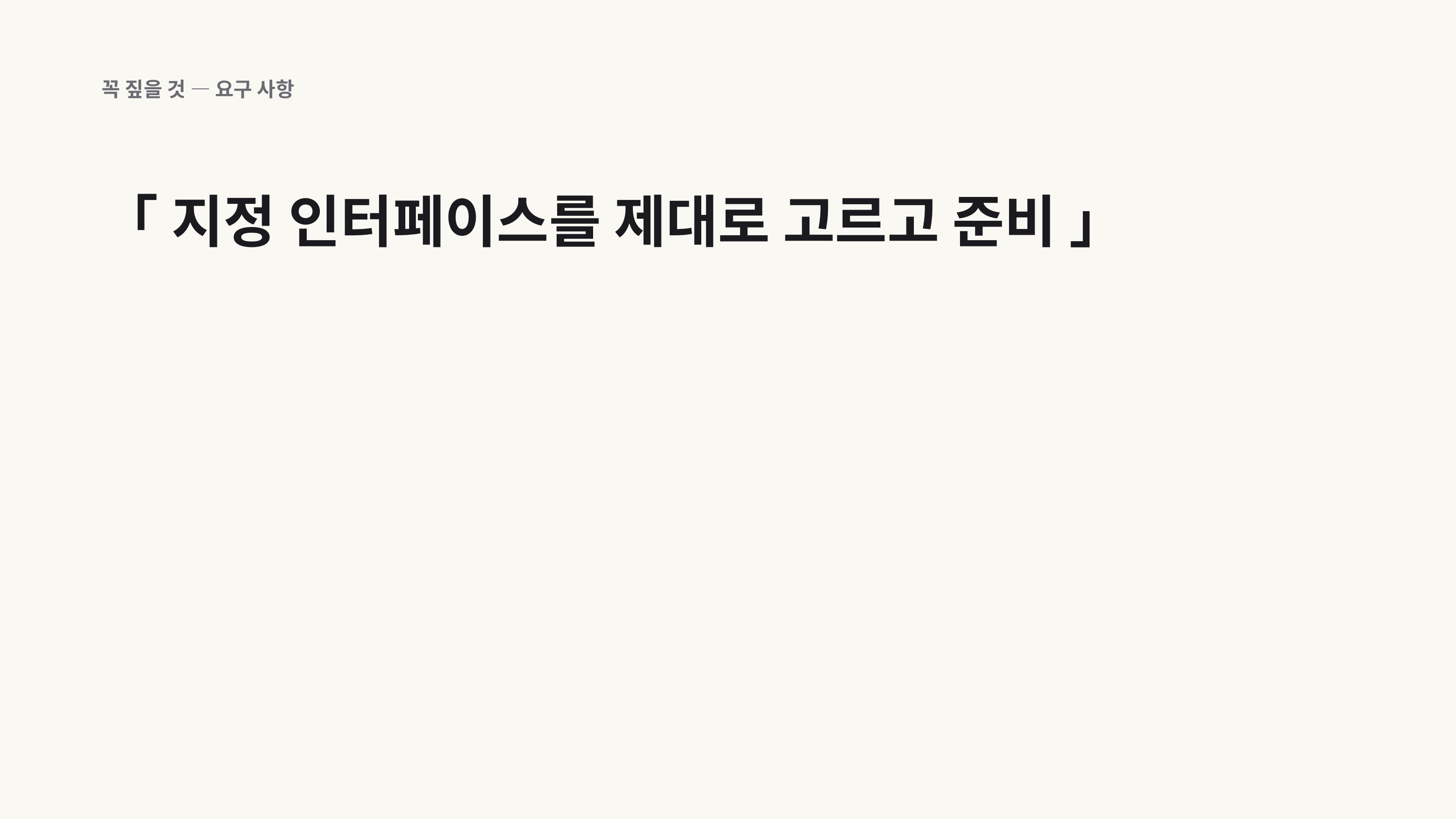

꼭 짚을 것 — 요구 사항
「 지정 인터페이스를 제대로 고르고 준비 」